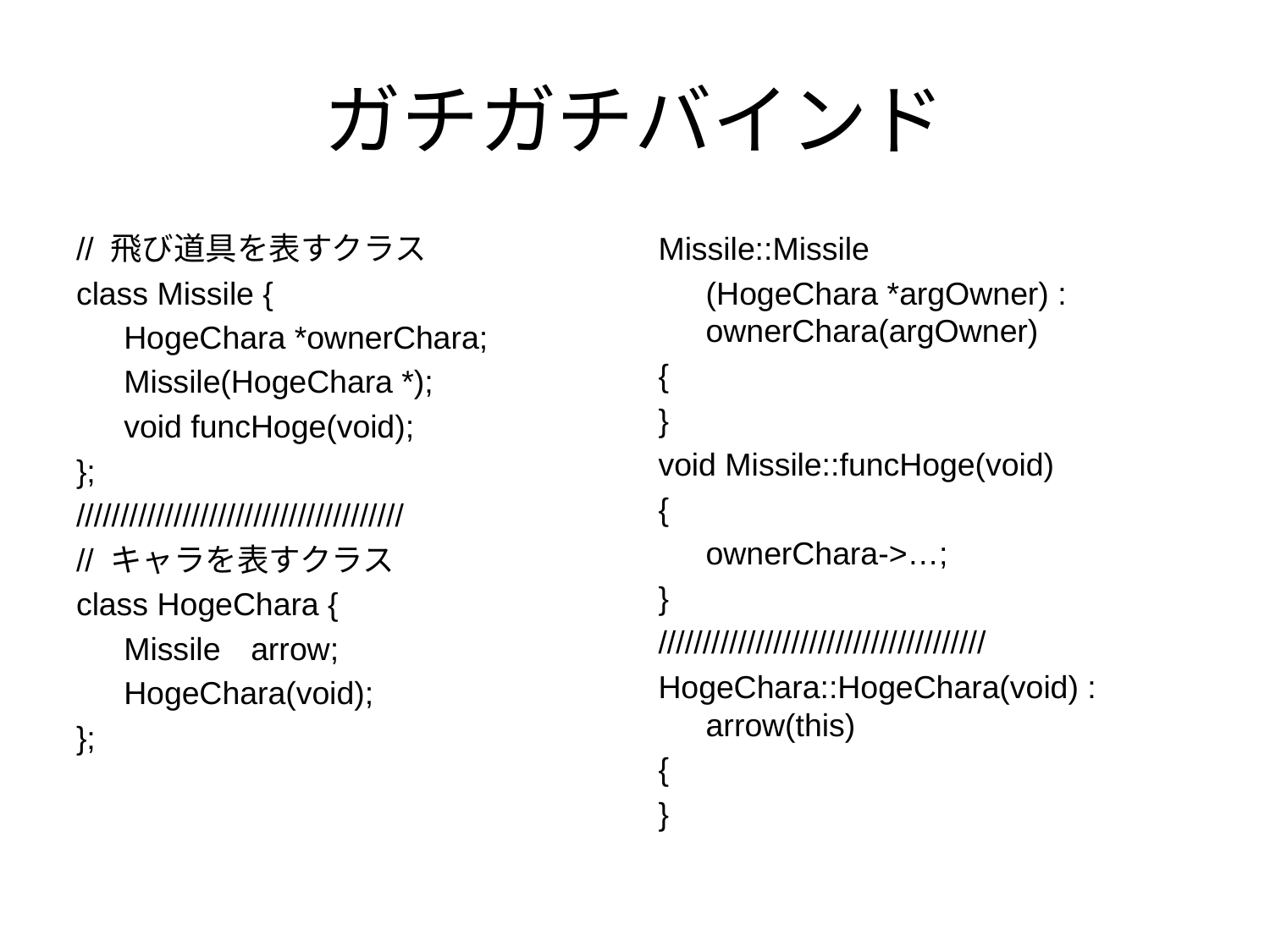

# ガチガチバインド
// 飛び道具を表すクラス
class Missile {
	HogeChara *ownerChara;
	Missile(HogeChara *);
	void funcHoge(void);
};
/////////////////////////////////////
// キャラを表すクラス
class HogeChara {
	Missile	arrow;
	HogeChara(void);
};
Missile::Missile
	(HogeChara *argOwner) : ownerChara(argOwner)
{
}
void Missile::funcHoge(void)
{
	ownerChara->…;
}
/////////////////////////////////////
HogeChara::HogeChara(void) : arrow(this)
{
}